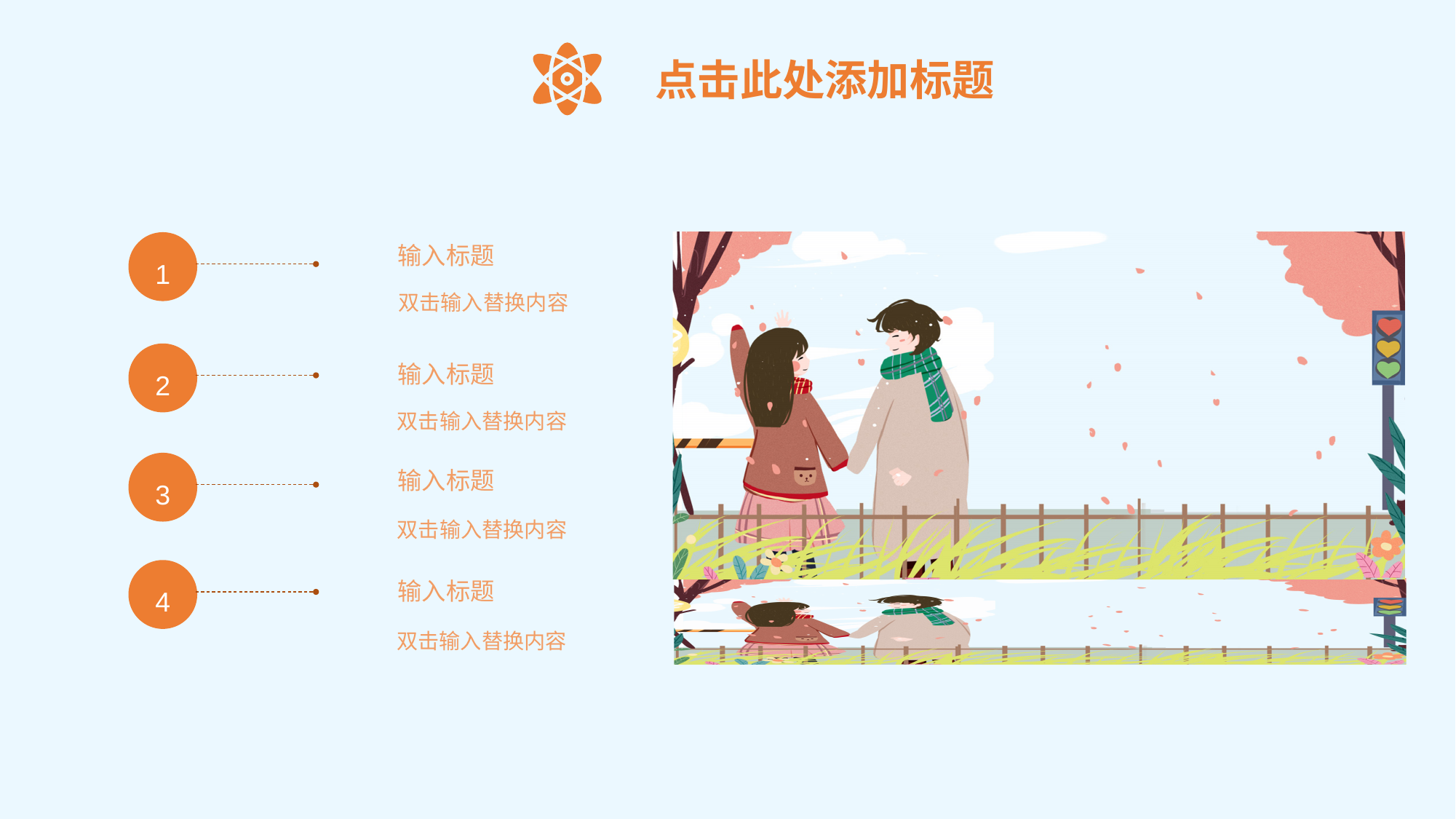

点击此处添加标题
1

输入标题
双击输入替换内容
2
输入标题
双击输入替换内容
3
输入标题
双击输入替换内容
4
输入标题
双击输入替换内容